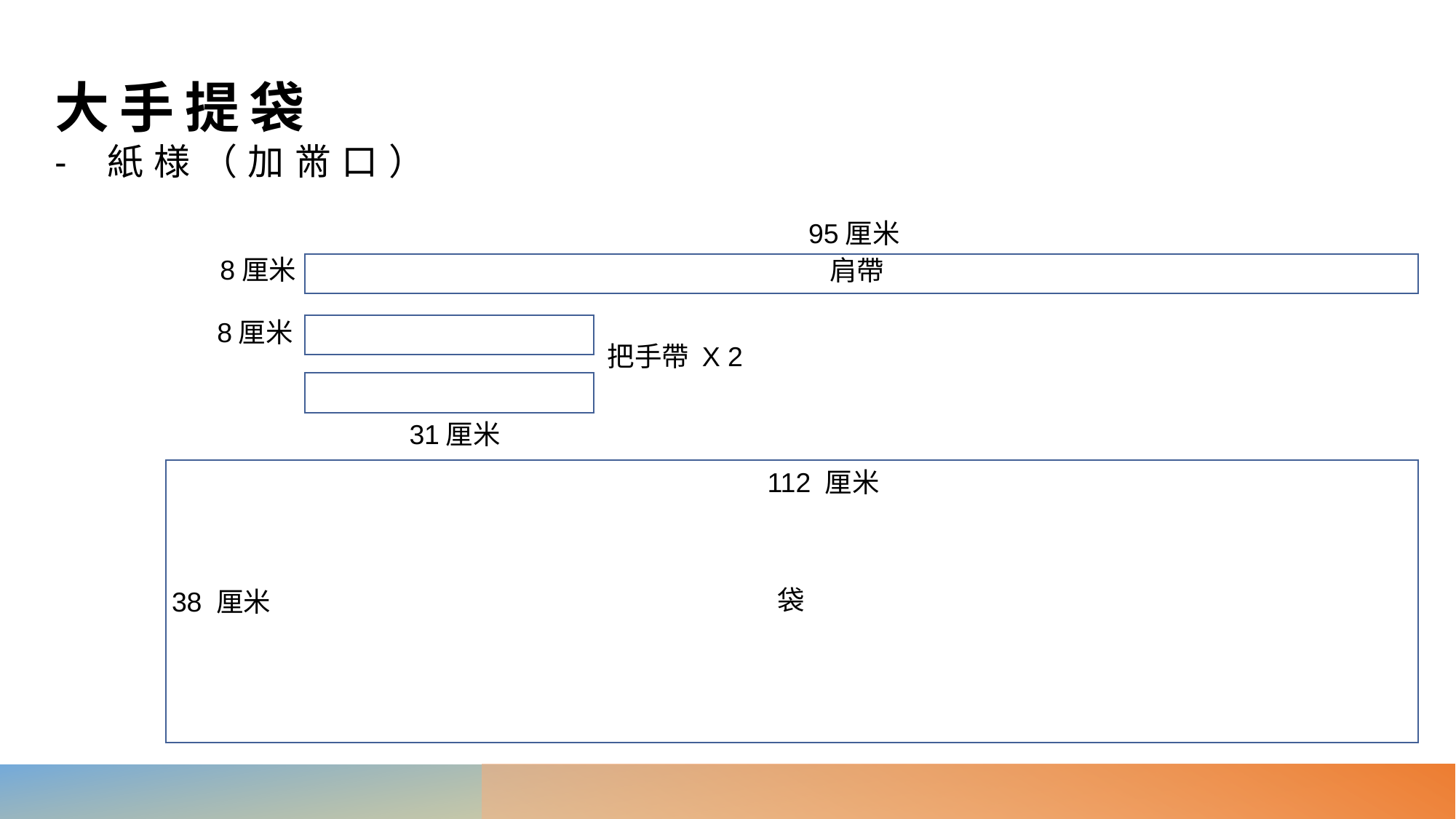

# 大手提袋 - 紙様（加黹口）
95厘米
8厘米
肩帶

8厘米

把手帶 X 2

31厘米
112 厘米

袋

38 厘米